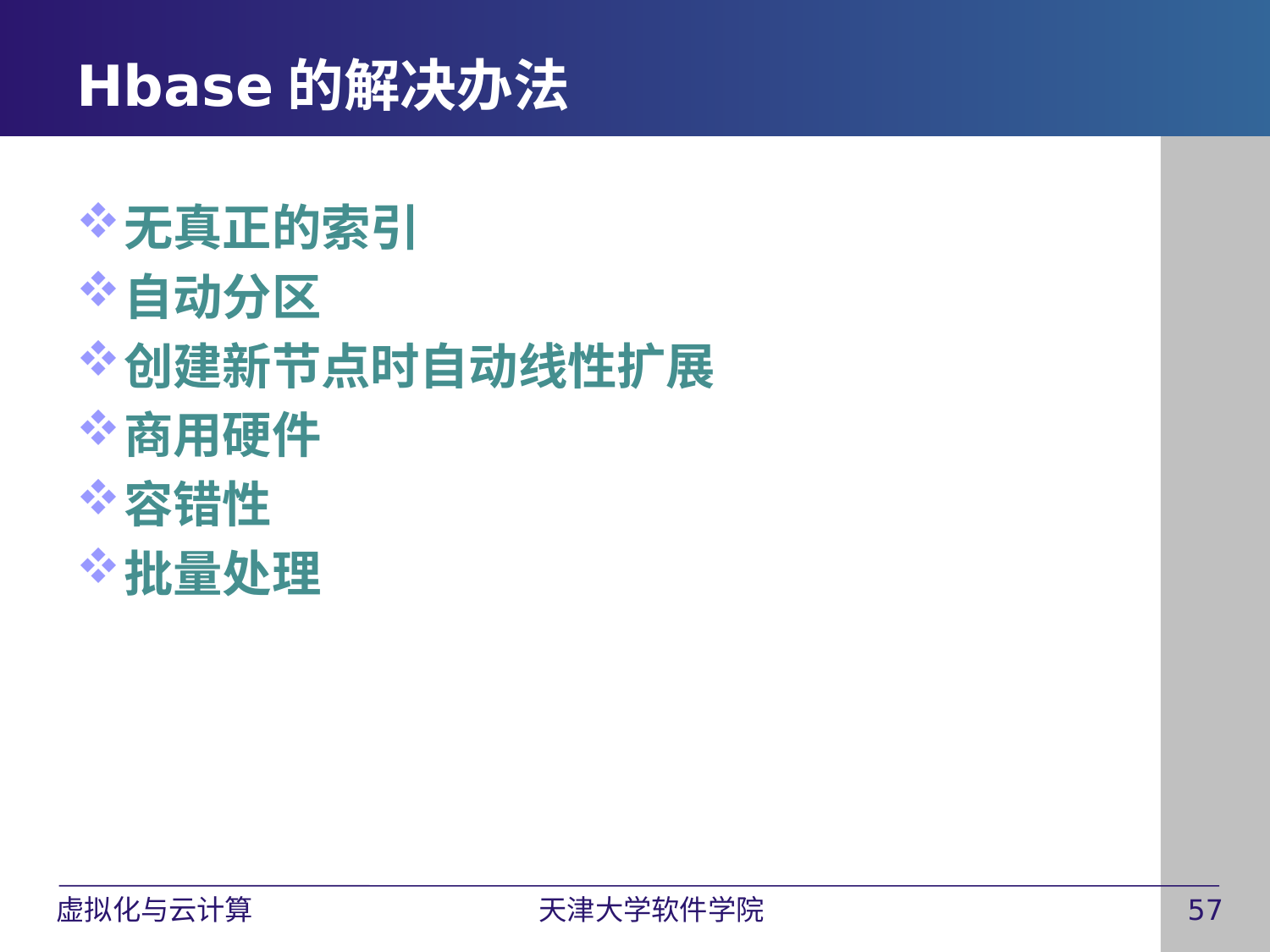

# Hbase的解决办法
无真正的索引
自动分区
创建新节点时自动线性扩展
商用硬件
容错性
批量处理